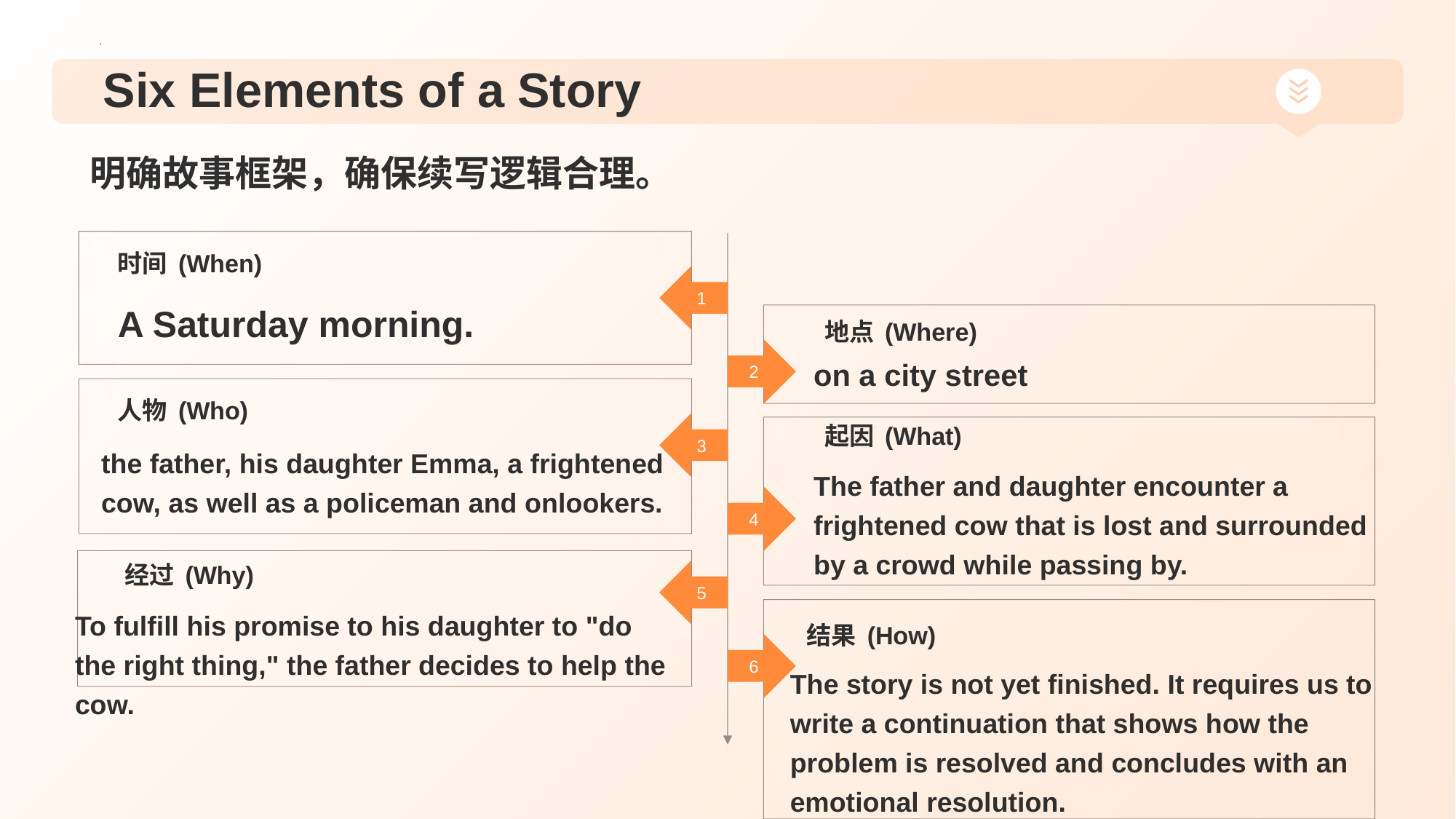

# Six Elements of a Story
明确故事框架，确保续写逻辑合理。

时间 (When)
1
A Saturday morning.

地点 (Where)
2
on a city street

人物 (Who)
3
the father, his daughter Emma, a frightened cow, as well as a policeman and onlookers.
起因 (What)

The father and daughter encounter a frightened cow that is lost and surrounded by a crowd while passing by.
4
经过 (Why)

5
To fulfill his promise to his daughter to "do the right thing," the father decides to help the cow.

结果 (How)
6
The story is not yet finished. It requires us to write a continuation that shows how the problem is resolved and concludes with an emotional resolution.